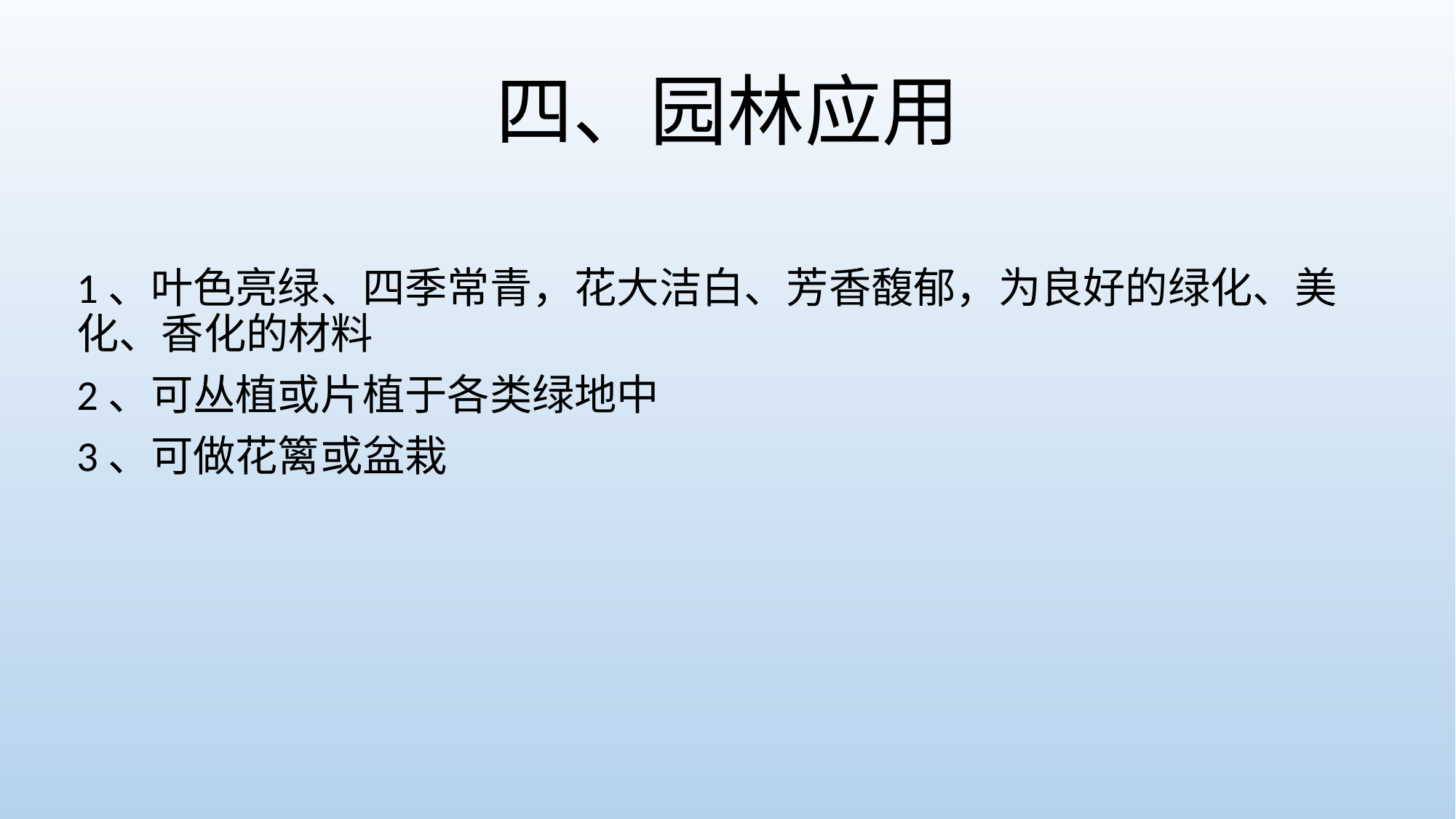

# 四、园林应用

1、叶色亮绿、四季常青，花大洁白、芳香馥郁，为良好的绿化、美化、香化的材料
2、可丛植或片植于各类绿地中
3、可做花篱或盆栽